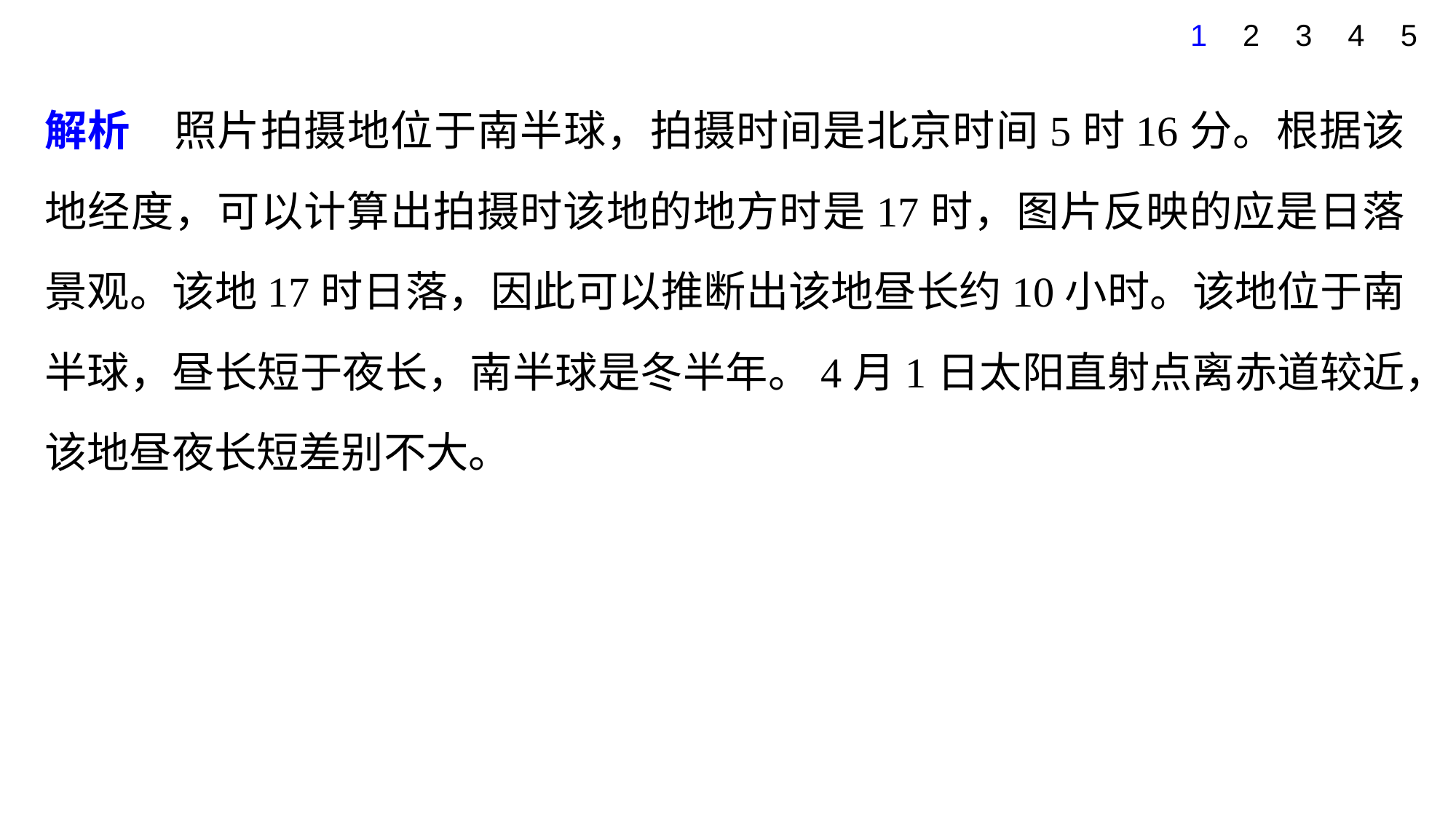

1
2
3
4
5
解析　照片拍摄地位于南半球，拍摄时间是北京时间5时16分。根据该地经度，可以计算出拍摄时该地的地方时是17时，图片反映的应是日落景观。该地17时日落，因此可以推断出该地昼长约10小时。该地位于南半球，昼长短于夜长，南半球是冬半年。4月1日太阳直射点离赤道较近，该地昼夜长短差别不大。